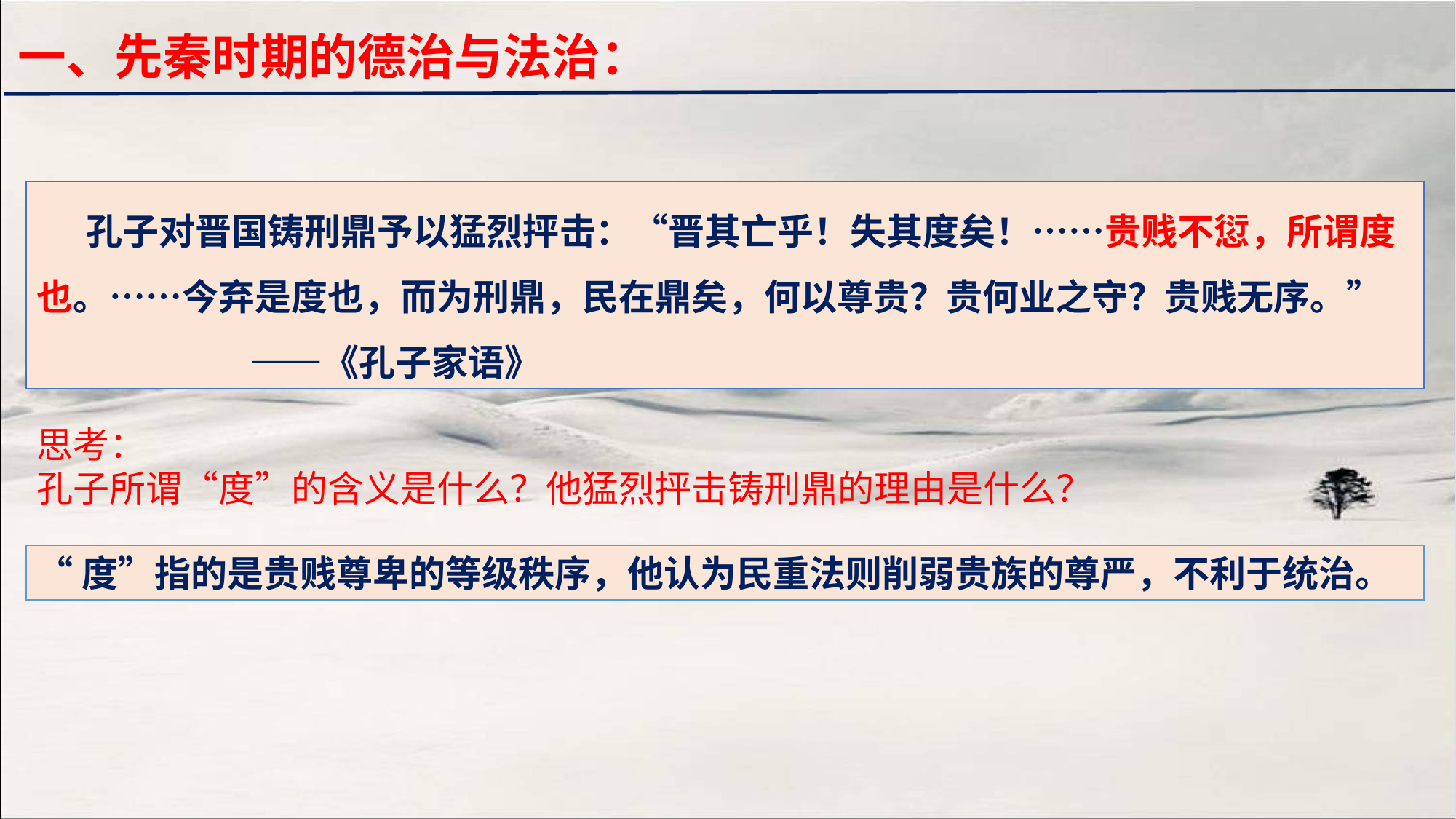

一、先秦时期的德治与法治：
     孔子对晋国铸刑鼎予以猛烈抨击：“晋其亡乎！失其度矣！……贵贱不愆，所谓度也。……今弃是度也，而为刑鼎，民在鼎矣，何以尊贵？贵何业之守？贵贱无序。”                              ——《孔子家语》
思考：
孔子所谓“度”的含义是什么？他猛烈抨击铸刑鼎的理由是什么？
“度”指的是贵贱尊卑的等级秩序，他认为民重法则削弱贵族的尊严，不利于统治。